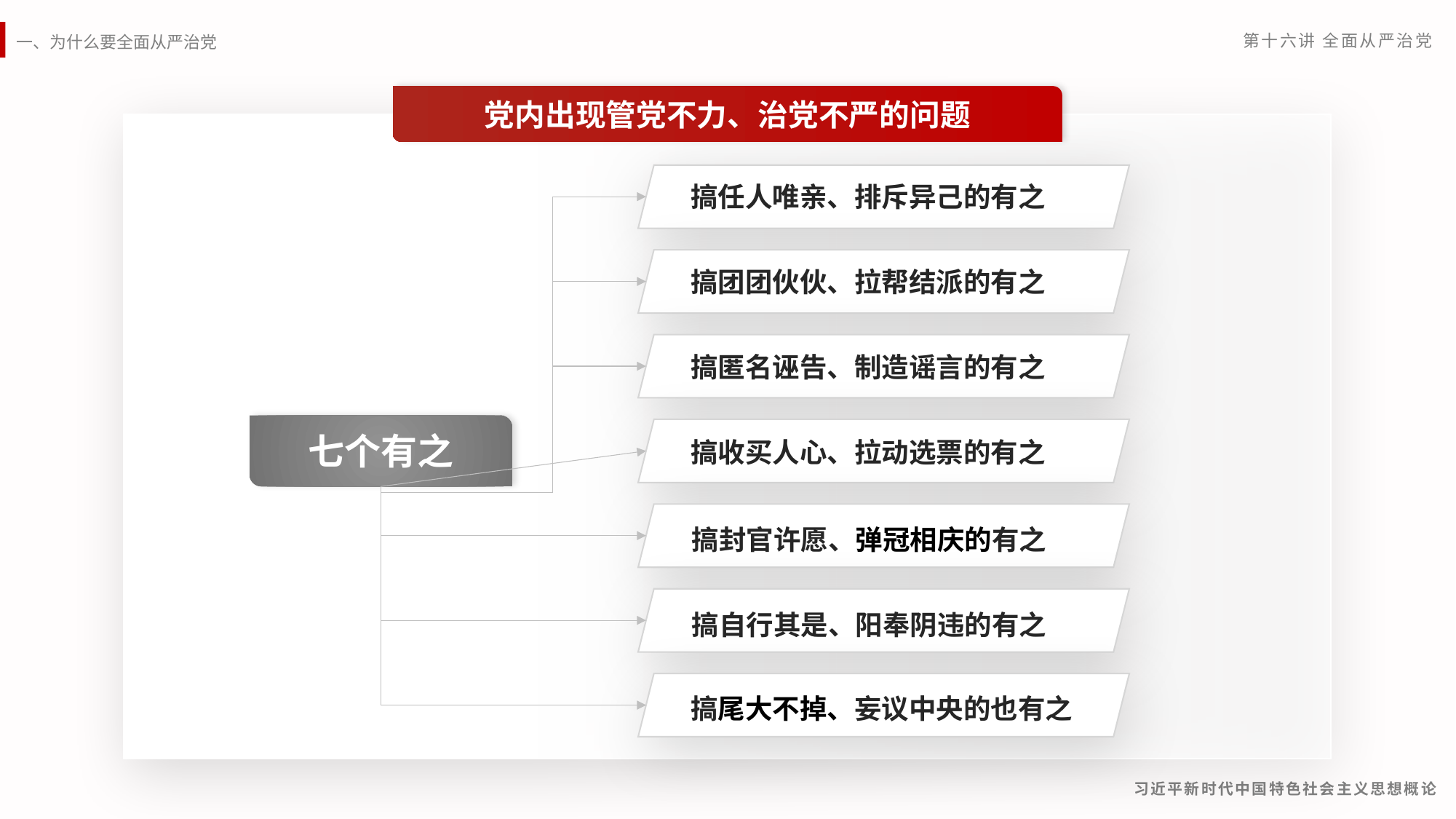

党内出现管党不力、治党不严的问题

搞任人唯亲、排斥异己的有之

搞团团伙伙、拉帮结派的有之

搞匿名诬告、制造谣言的有之

七个有之

搞收买人心、拉动选票的有之

搞封官许愿、弹冠相庆的有之

搞自行其是、阳奉阴违的有之

搞尾大不掉、妄议中央的也有之